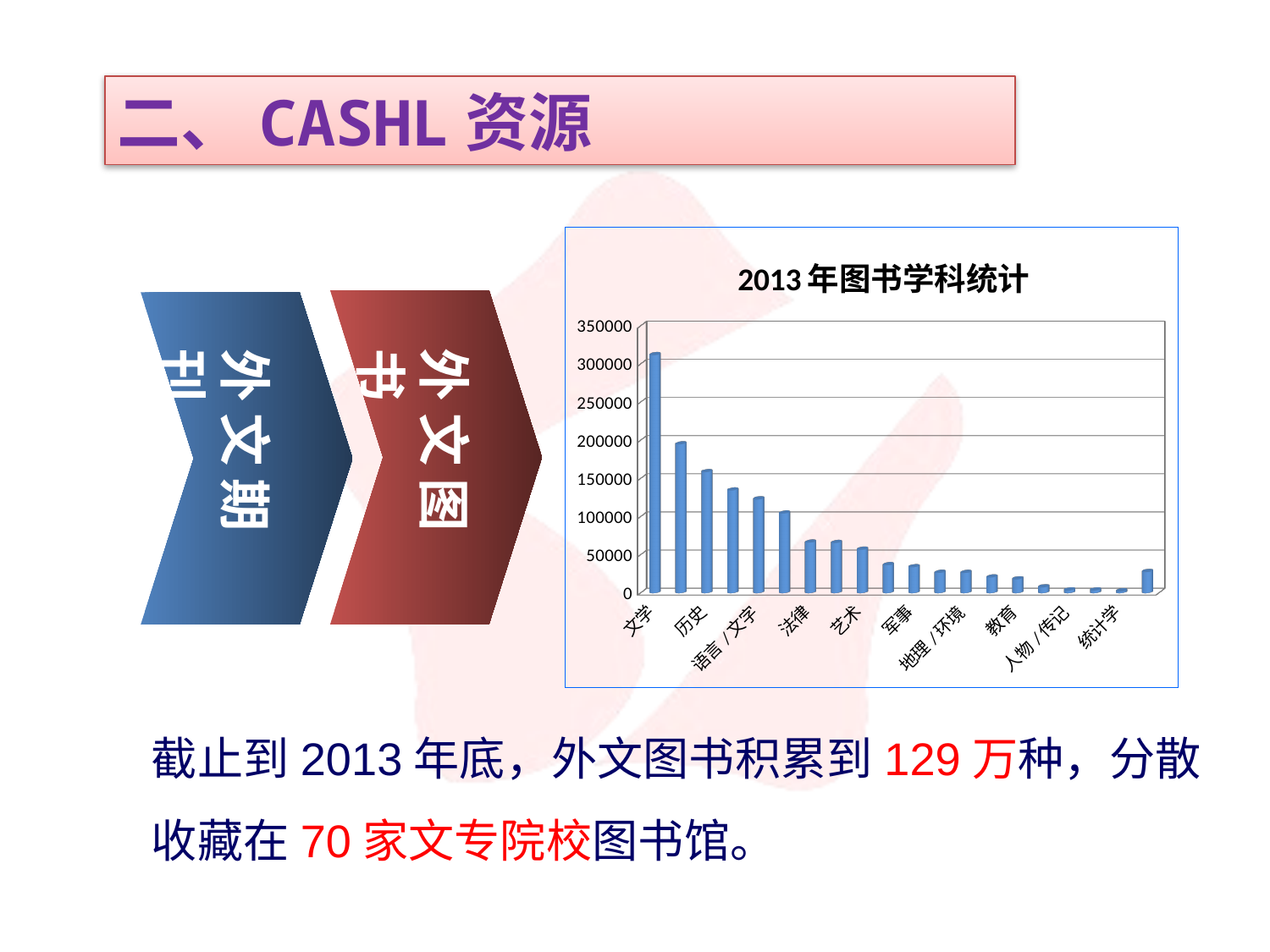

二、CASHL资源

[unsupported chart]

外 文 图 书

外 文 期 刊
截止到2013年底，外文图书积累到129万种，分散收藏在70家文专院校图书馆。